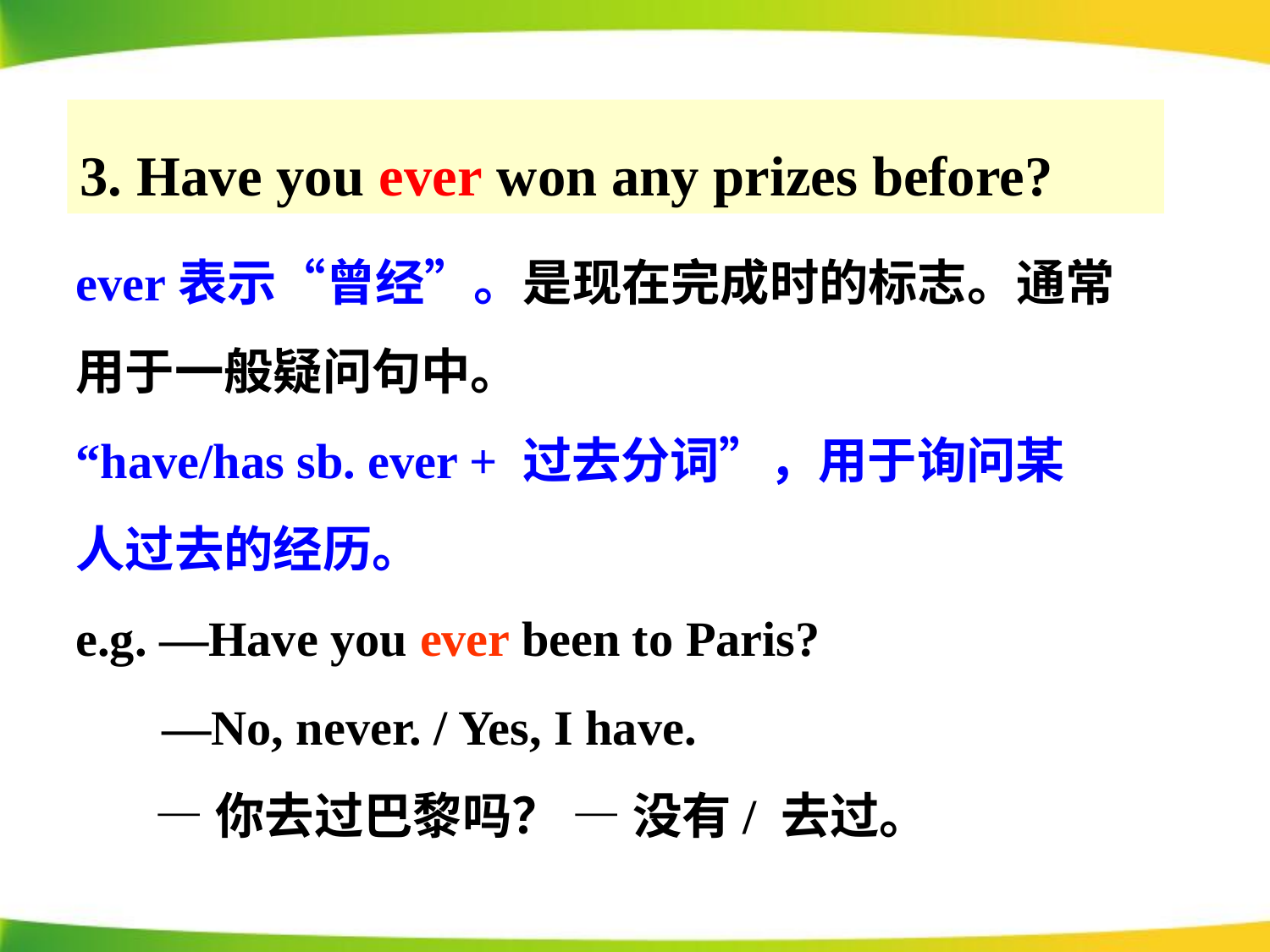

3. Have you ever won any prizes before?
ever表示“曾经”。是现在完成时的标志。通常
用于一般疑问句中。
“have/has sb. ever + 过去分词”，用于询问某
人过去的经历。
e.g. —Have you ever been to Paris?
       —No, never. / Yes, I have.
       —你去过巴黎吗？ — 没有/ 去过。